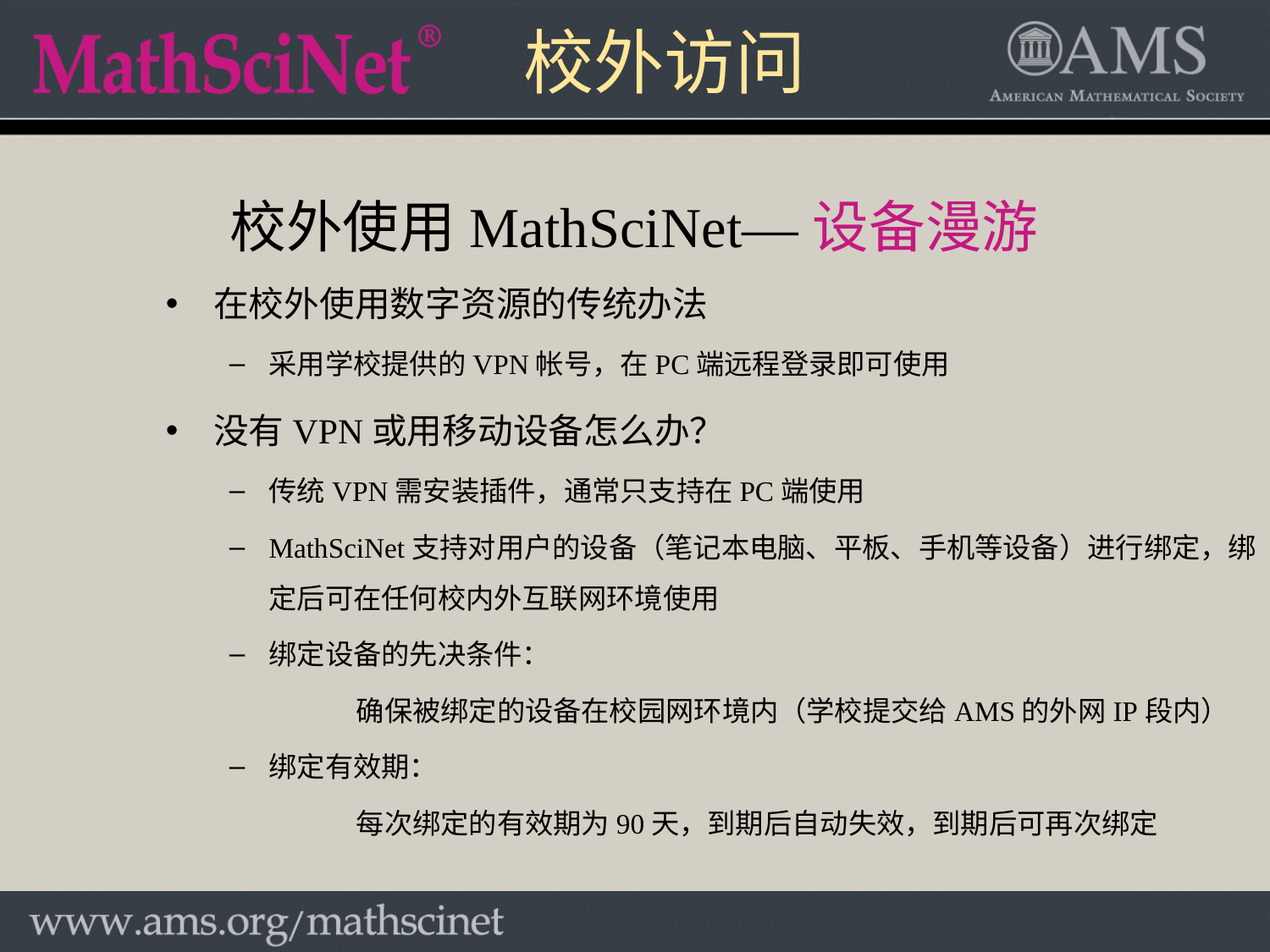

校外访问
校外使用MathSciNet—设备漫游
在校外使用数字资源的传统办法
采用学校提供的VPN帐号，在PC端远程登录即可使用
没有VPN或用移动设备怎么办？
传统VPN需安装插件，通常只支持在PC端使用
MathSciNet支持对用户的设备（笔记本电脑、平板、手机等设备）进行绑定，绑定后可在任何校内外互联网环境使用
绑定设备的先决条件：
	确保被绑定的设备在校园网环境内（学校提交给AMS的外网IP段内）
绑定有效期：
	每次绑定的有效期为90天，到期后自动失效，到期后可再次绑定